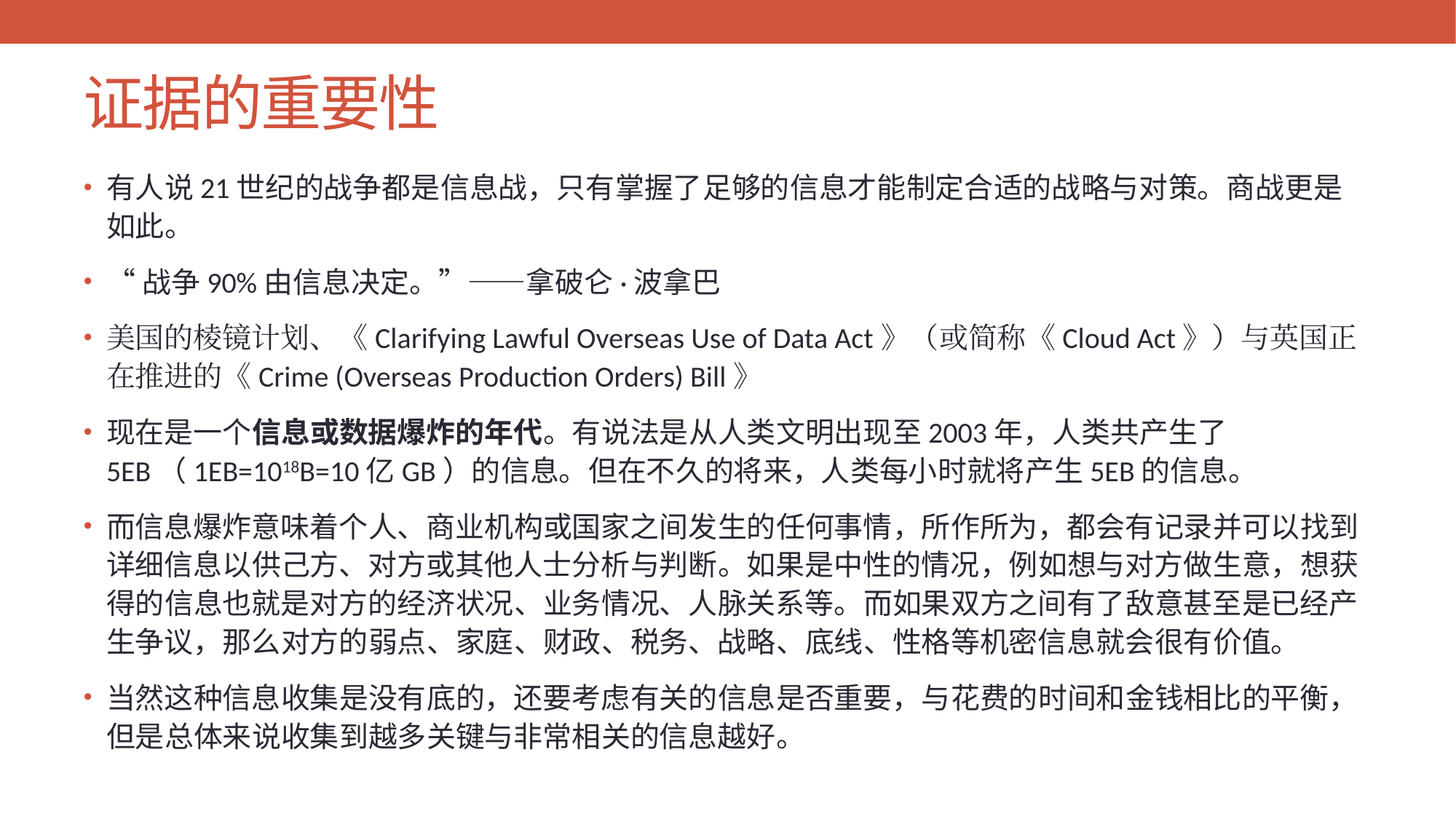

# 证据的重要性
有人说21世纪的战争都是信息战，只有掌握了足够的信息才能制定合适的战略与对策。商战更是如此。
“战争90%由信息决定。”——拿破仑·波拿巴
美国的棱镜计划、《Clarifying Lawful Overseas Use of Data Act》（或简称《Cloud Act》）与英国正在推进的《Crime (Overseas Production Orders) Bill》
现在是一个信息或数据爆炸的年代。有说法是从人类文明出现至2003年，人类共产生了5EB（1EB=1018B=10亿GB）的信息。但在不久的将来，人类每小时就将产生5EB的信息。
而信息爆炸意味着个人、商业机构或国家之间发生的任何事情，所作所为，都会有记录并可以找到详细信息以供己方、对方或其他人士分析与判断。如果是中性的情况，例如想与对方做生意，想获得的信息也就是对方的经济状况、业务情况、人脉关系等。而如果双方之间有了敌意甚至是已经产生争议，那么对方的弱点、家庭、财政、税务、战略、底线、性格等机密信息就会很有价值。
当然这种信息收集是没有底的，还要考虑有关的信息是否重要，与花费的时间和金钱相比的平衡，但是总体来说收集到越多关键与非常相关的信息越好。